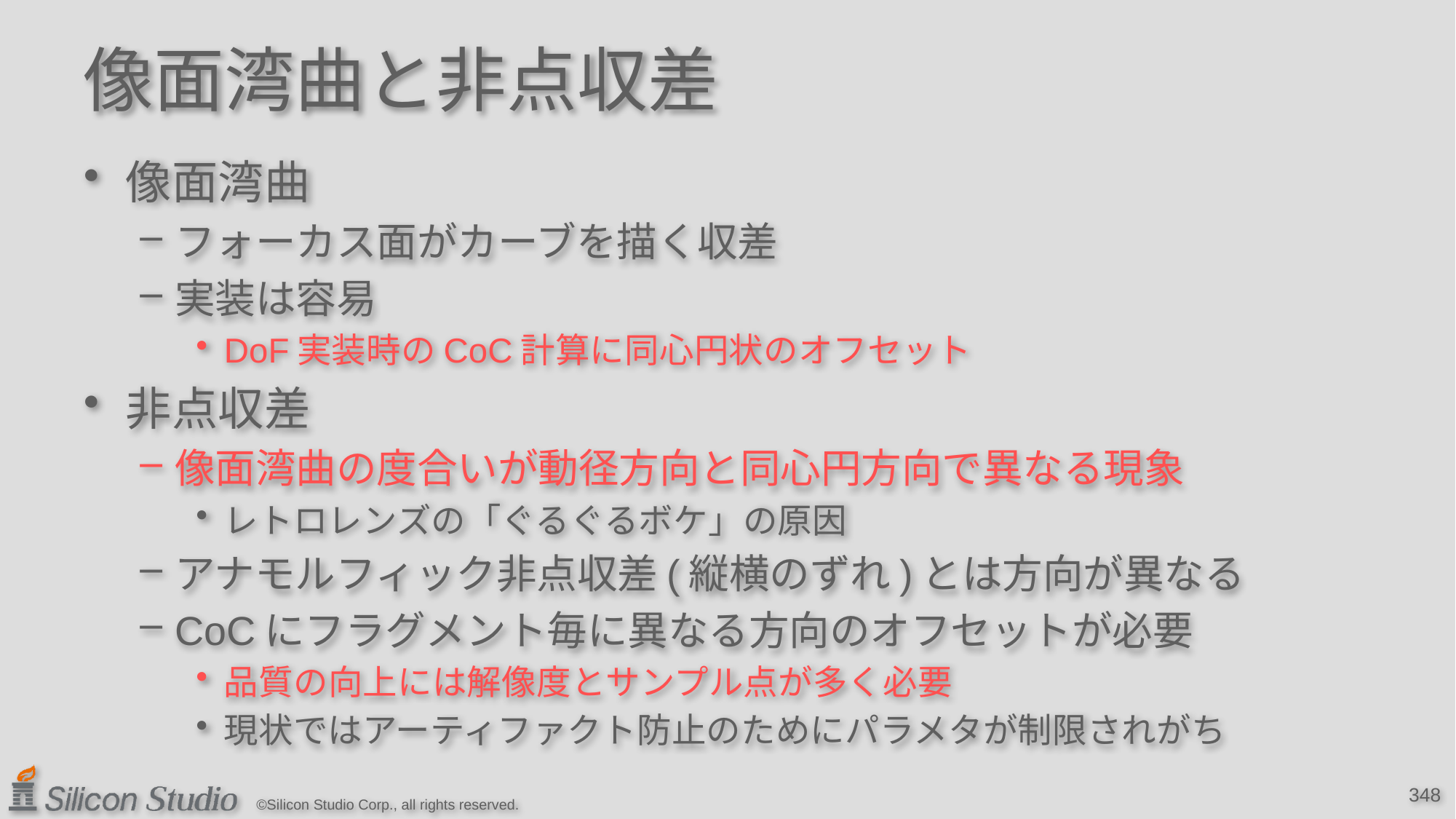

# 像面湾曲と非点収差
像面湾曲
フォーカス面がカーブを描く収差
実装は容易
DoF実装時のCoC計算に同心円状のオフセット
非点収差
像面湾曲の度合いが動径方向と同心円方向で異なる現象
レトロレンズの「ぐるぐるボケ」の原因
アナモルフィック非点収差(縦横のずれ)とは方向が異なる
CoCにフラグメント毎に異なる方向のオフセットが必要
品質の向上には解像度とサンプル点が多く必要
現状ではアーティファクト防止のためにパラメタが制限されがち